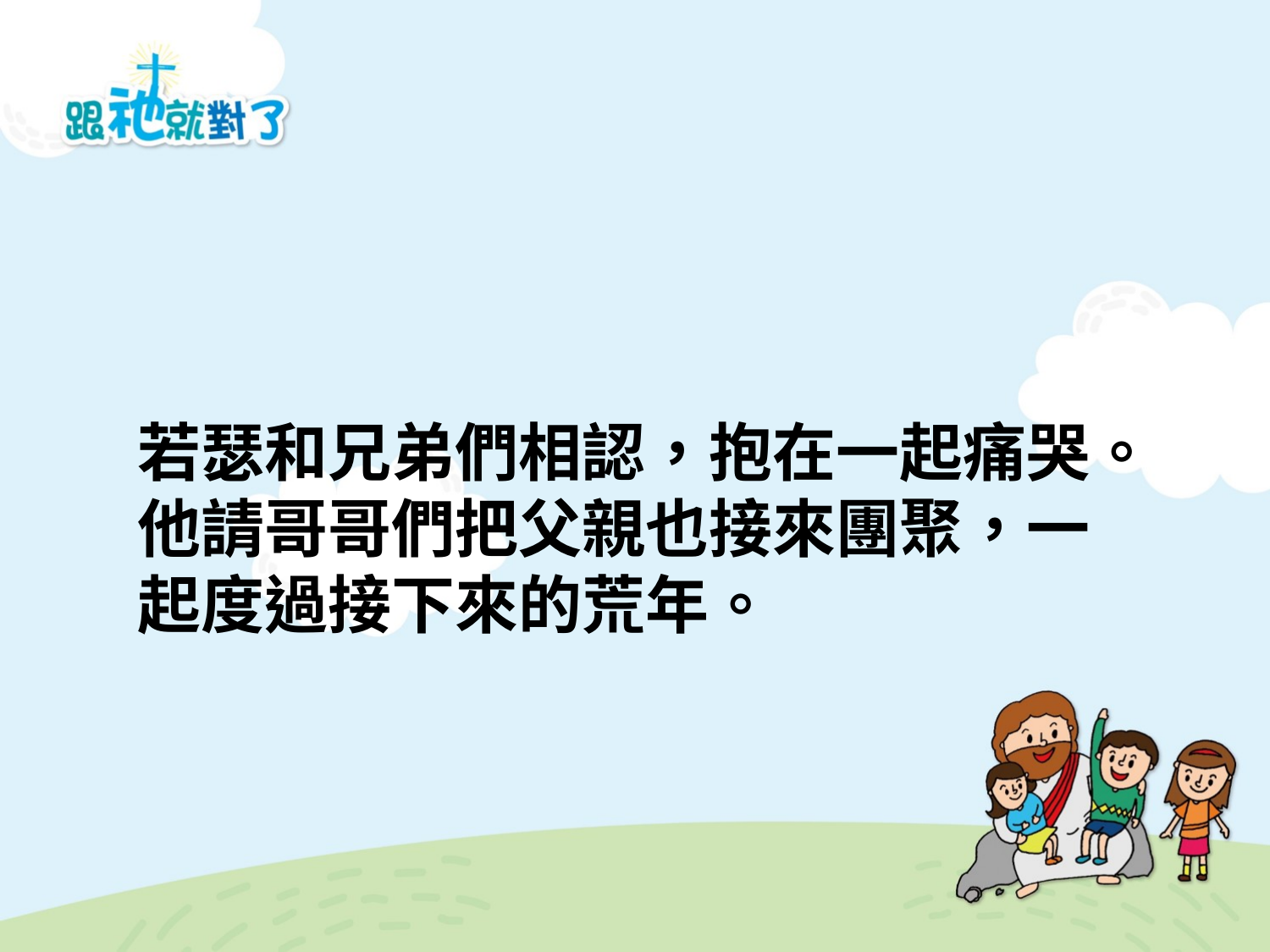

若瑟和兄弟們相認，抱在一起痛哭。
他請哥哥們把父親也接來團聚，一起度過接下來的荒年。